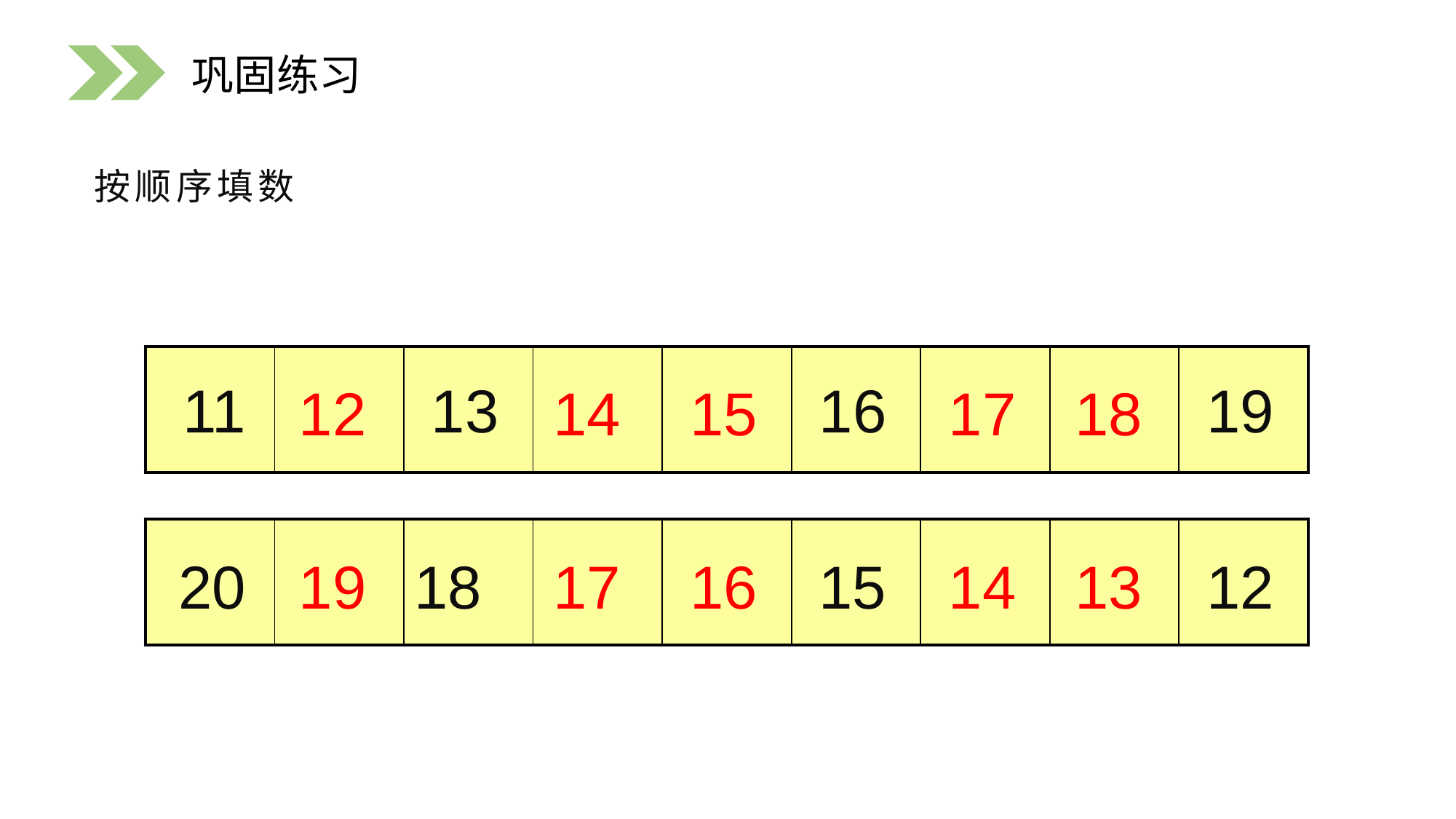

巩固练习
按顺序填数
|  |  |  |  |  |  |  |  |  |
| --- | --- | --- | --- | --- | --- | --- | --- | --- |
11           13                   16                   19
12
14
15
17
18
|  |  |  |  |  |  |  |  |  |
| --- | --- | --- | --- | --- | --- | --- | --- | --- |
20          18                    15                   12
19
17
16
14
13